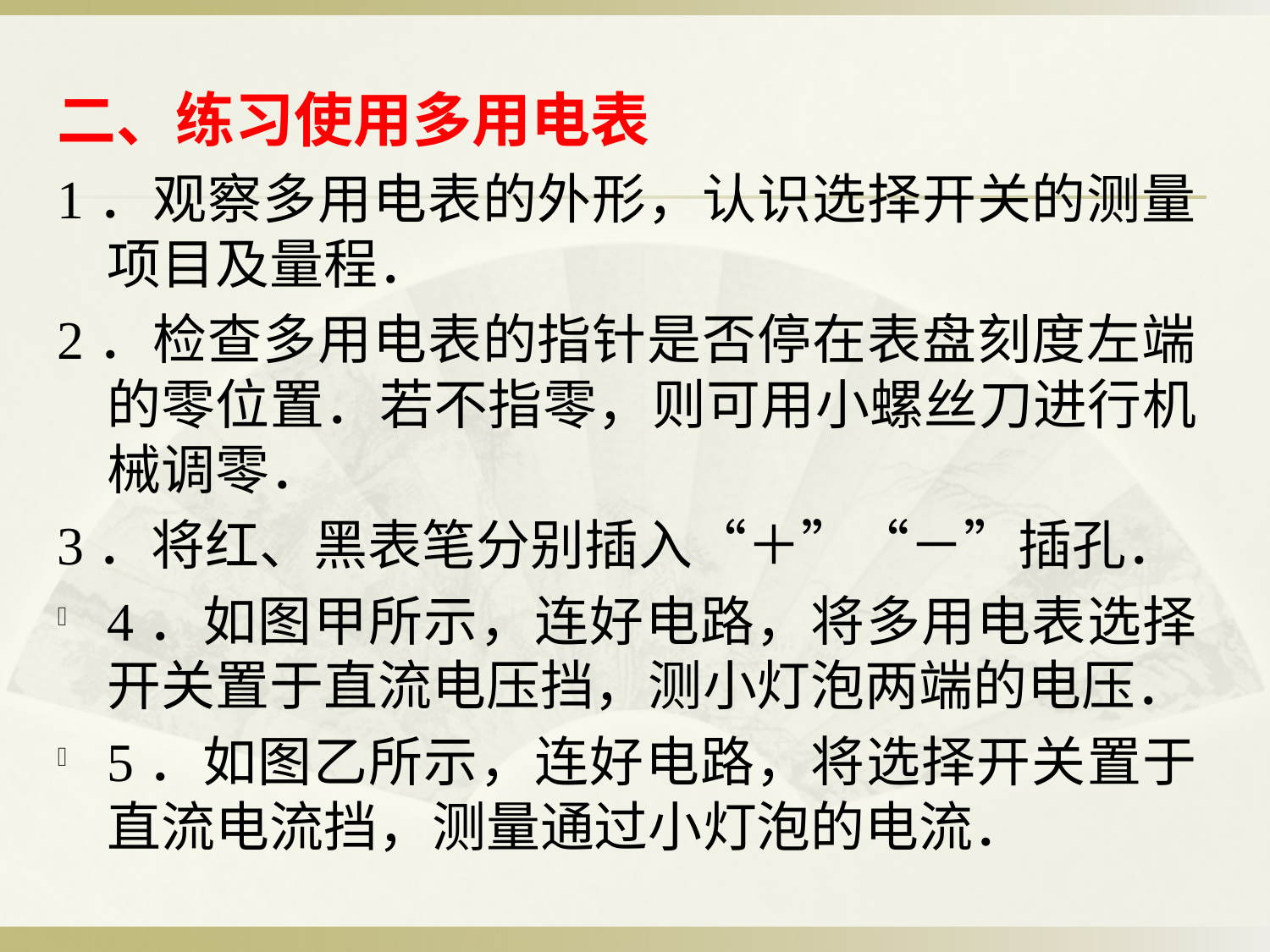

二、练习使用多用电表
1．观察多用电表的外形，认识选择开关的测量项目及量程．
2．检查多用电表的指针是否停在表盘刻度左端的零位置．若不指零，则可用小螺丝刀进行机械调零．
3．将红、黑表笔分别插入“＋”“－”插孔．
4．如图甲所示，连好电路，将多用电表选择开关置于直流电压挡，测小灯泡两端的电压．
5．如图乙所示，连好电路，将选择开关置于直流电流挡，测量通过小灯泡的电流．